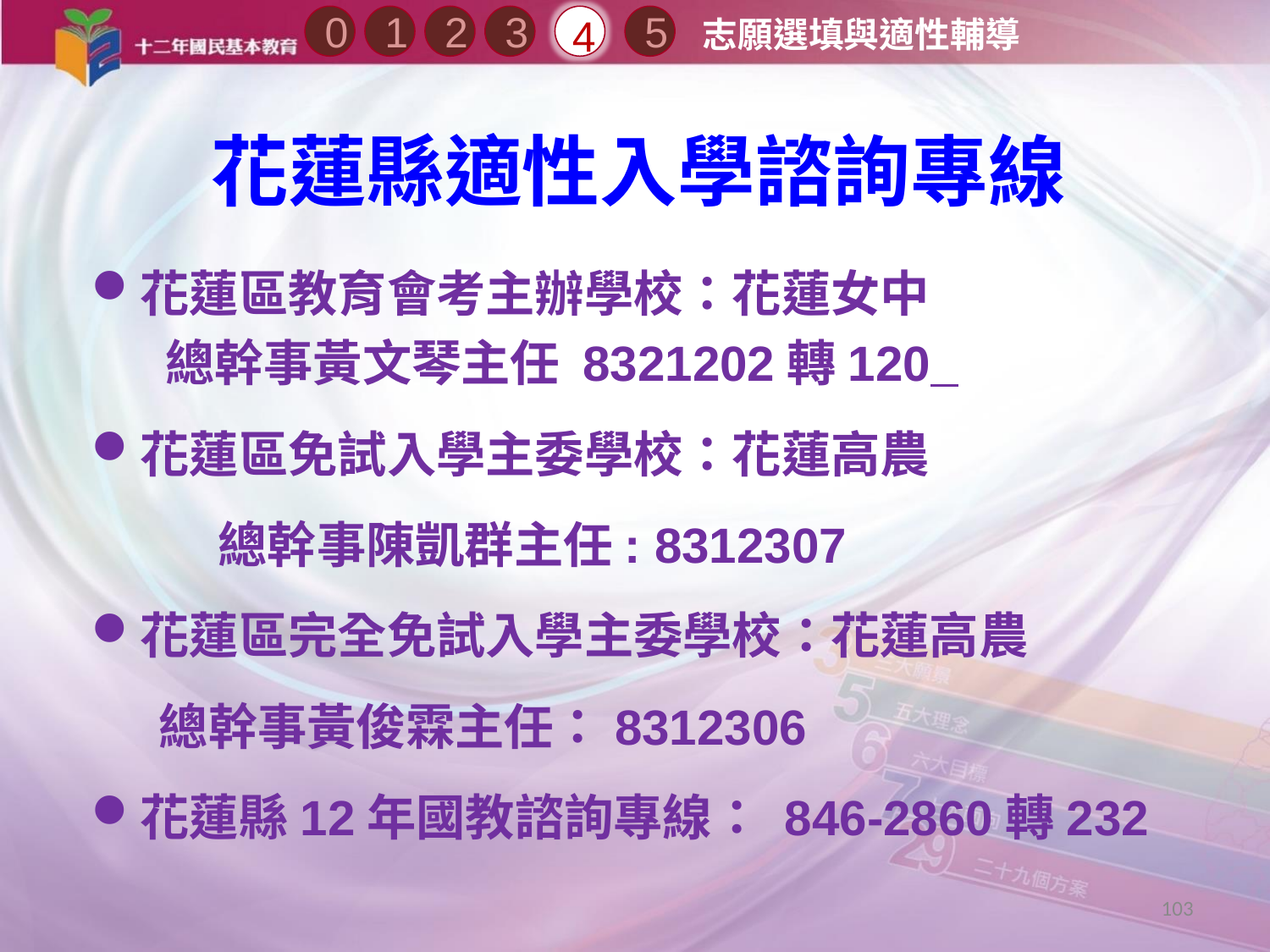

0
2
4
1
3
5
志願選填與適性輔導
花蓮縣適性入學諮詢專線
花蓮區教育會考主辦學校：花蓮女中
總幹事黃文琴主任 8321202轉120
花蓮區免試入學主委學校：花蓮高農
	總幹事陳凱群主任: 8312307
花蓮區完全免試入學主委學校：花蓮高農
     總幹事黃俊霖主任：8312306
花蓮縣12年國教諮詢專線： 846-2860轉232
103